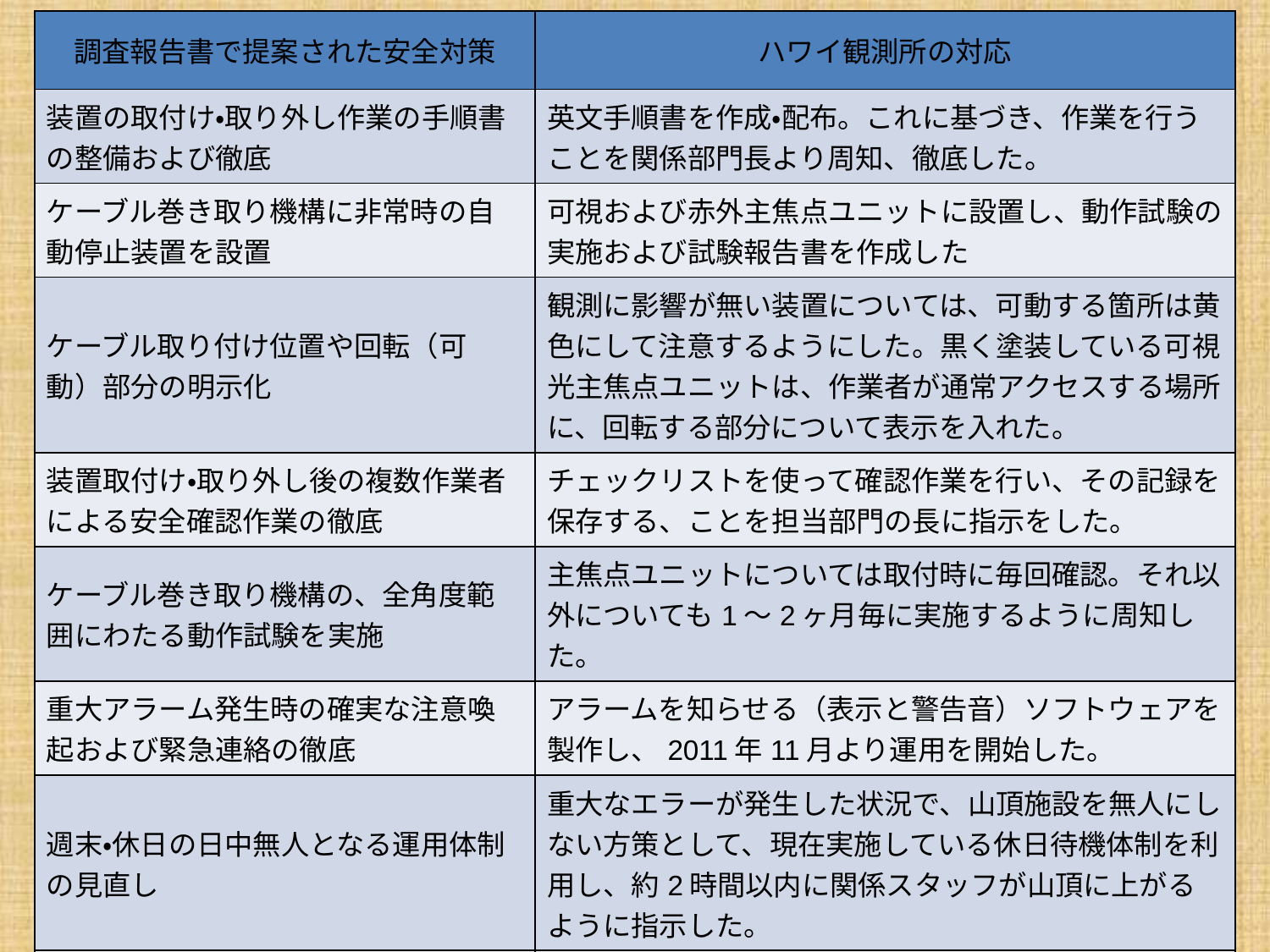

| 調査報告書で提案された安全対策 | ハワイ観測所の対応 |
| --- | --- |
| 装置の取付け・取り外し作業の手順書の整備および徹底 | 英文手順書を作成・配布。これに基づき、作業を行うことを関係部門長より周知、徹底した。 |
| ケーブル巻き取り機構に非常時の自動停止装置を設置 | 可視および赤外主焦点ユニットに設置し、動作試験の実施および試験報告書を作成した |
| ケーブル取り付け位置や回転（可動）部分の明示化 | 観測に影響が無い装置については、可動する箇所は黄色にして注意するようにした。黒く塗装している可視光主焦点ユニットは、作業者が通常アクセスする場所に、回転する部分について表示を入れた。 |
| 装置取付け・取り外し後の複数作業者による安全確認作業の徹底 | チェックリストを使って確認作業を行い、その記録を保存する、ことを担当部門の長に指示をした。 |
| ケーブル巻き取り機構の、全角度範囲にわたる動作試験を実施 | 主焦点ユニットについては取付時に毎回確認。それ以外についても1〜2ヶ月毎に実施するように周知した。 |
| 重大アラーム発生時の確実な注意喚起および緊急連絡の徹底 | アラームを知らせる（表示と警告音）ソフトウェアを製作し、2011年11月より運用を開始した。 |
| 週末・休日の日中無人となる運用体制の見直し | 重大なエラーが発生した状況で、山頂施設を無人にしない方策として、現在実施している休日待機体制を利用し、約2時間以内に関係スタッフが山頂に上がるように指示した。 |
| 冷却液の液漏れは重大障害につながるので、液漏れの自動検出ができるか技術検討 | 液漏れの検出方法として、流量計、逆流防止弁、電磁バルブを追加する方法について検討した。実際に液漏れが起こる場合の流量・圧力の測定が必要なため、2013年に主鏡再蒸着期に実装と試験を行うことで検討中。 |
48